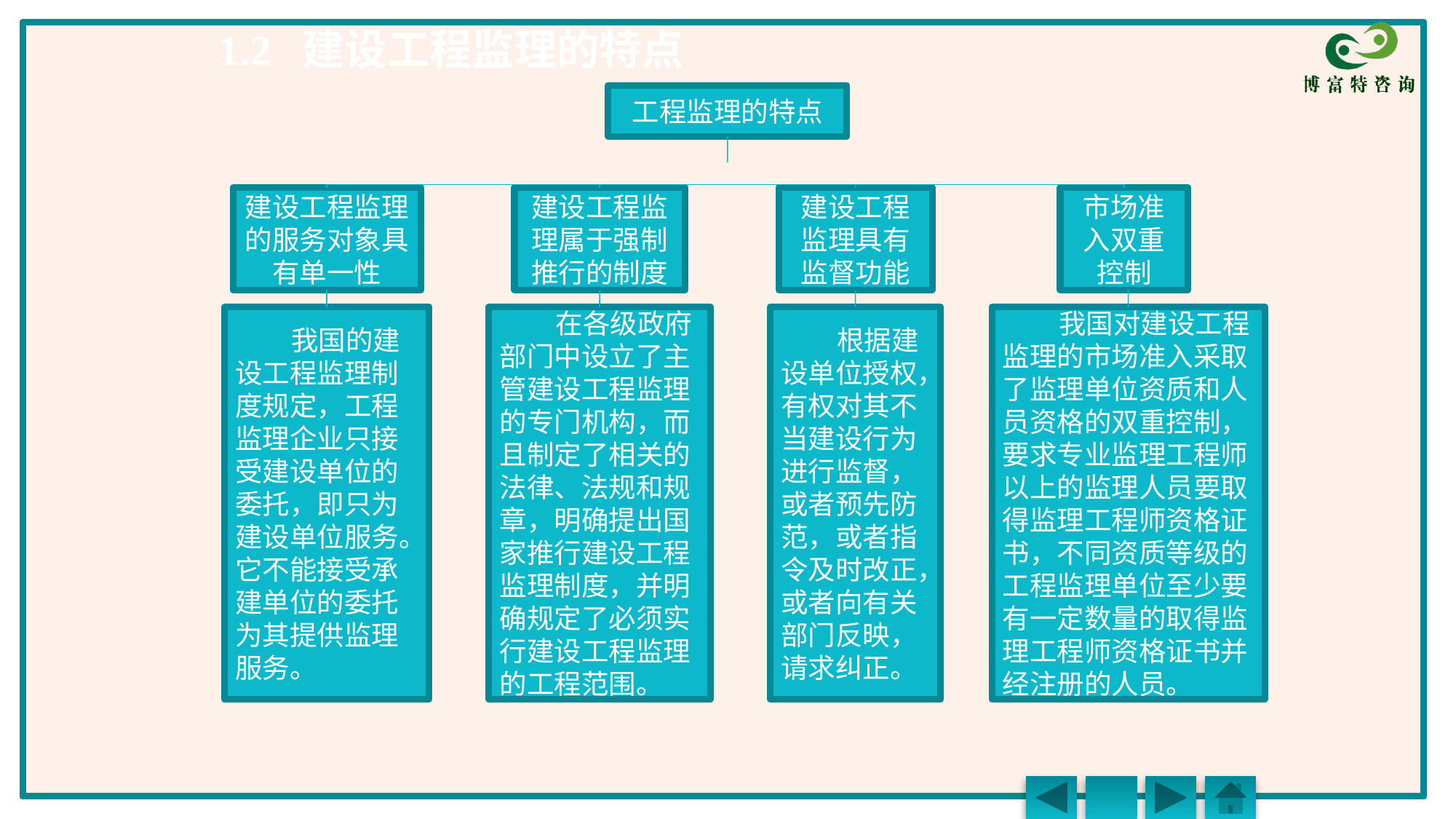

1.2  建设工程监理的特点
工程监理的特点
建设工程监理的服务对象具有单一性
建设工程监理属于强制推行的制度
建设工程监理具有监督功能
市场准入双重控制
        我国的建设工程监理制度规定，工程监理企业只接受建设单位的委托，即只为建设单位服务。它不能接受承建单位的委托为其提供监理服务。
        在各级政府部门中设立了主管建设工程监理的专门机构，而且制定了相关的法律、法规和规章，明确提出国家推行建设工程监理制度，并明确规定了必须实行建设工程监理的工程范围。
        根据建设单位授权，有权对其不当建设行为进行监督，或者预先防范，或者指令及时改正，或者向有关部门反映，请求纠正。
        我国对建设工程监理的市场准入采取了监理单位资质和人员资格的双重控制，要求专业监理工程师以上的监理人员要取得监理工程师资格证书，不同资质等级的工程监理单位至少要有一定数量的取得监理工程师资格证书并经注册的人员。